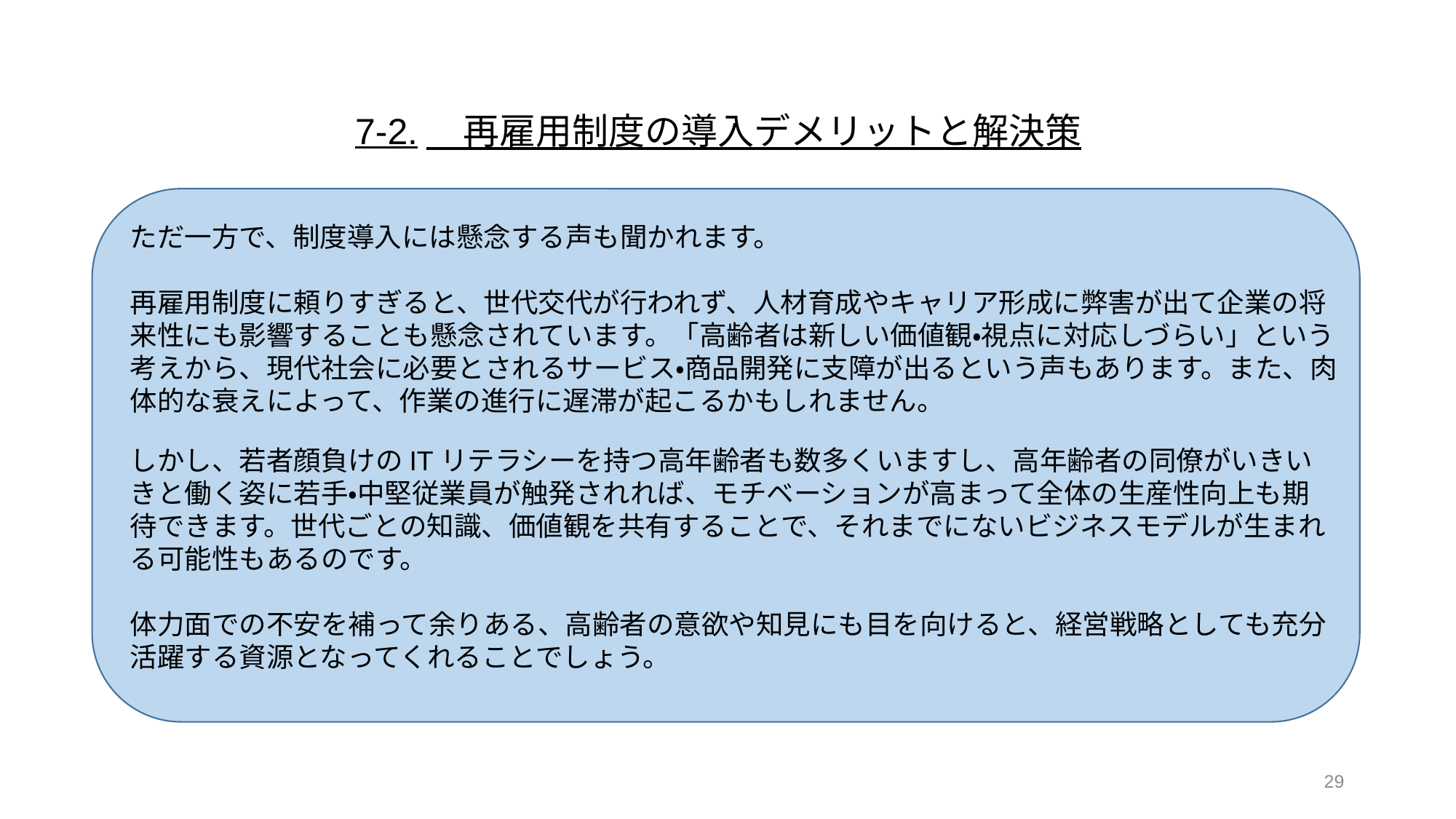

7-2.　再雇用制度の導入デメリットと解決策

ただ一方で、制度導入には懸念する声も聞かれます。
再雇用制度に頼りすぎると、世代交代が行われず、人材育成やキャリア形成に弊害が出て企業の将来性にも影響することも懸念されています。「高齢者は新しい価値観・視点に対応しづらい」という考えから、現代社会に必要とされるサービス・商品開発に支障が出るという声もあります。また、肉体的な衰えによって、作業の進行に遅滞が起こるかもしれません。
しかし、若者顔負けのITリテラシーを持つ高年齢者も数多くいますし、高年齢者の同僚がいきいきと働く姿に若手・中堅従業員が触発されれば、モチベーションが高まって全体の生産性向上も期待できます。世代ごとの知識、価値観を共有することで、それまでにないビジネスモデルが生まれる可能性もあるのです。

体力面での不安を補って余りある、高齢者の意欲や知見にも目を向けると、経営戦略としても充分活躍する資源となってくれることでしょう。

29